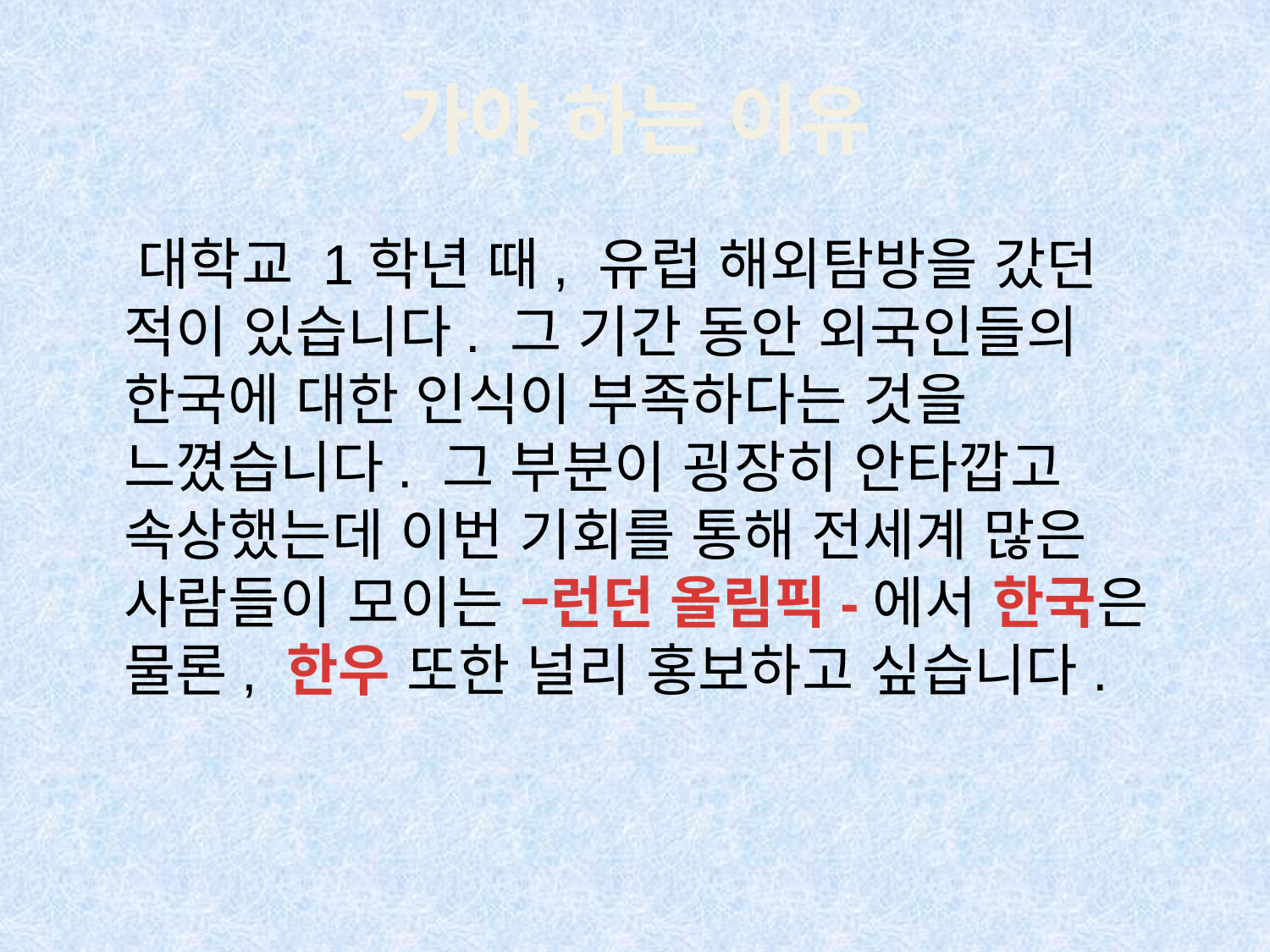

# 가야 하는 이유
   대학교 1학년 때, 유럽 해외탐방을 갔던 적이 있습니다. 그 기간 동안 외국인들의 한국에 대한 인식이 부족하다는 것을 느꼈습니다. 그 부분이 굉장히 안타깝고 속상했는데 이번 기회를 통해 전세계 많은 사람들이 모이는 –런던 올림픽-에서 한국은 물론, 한우 또한 널리 홍보하고 싶습니다.